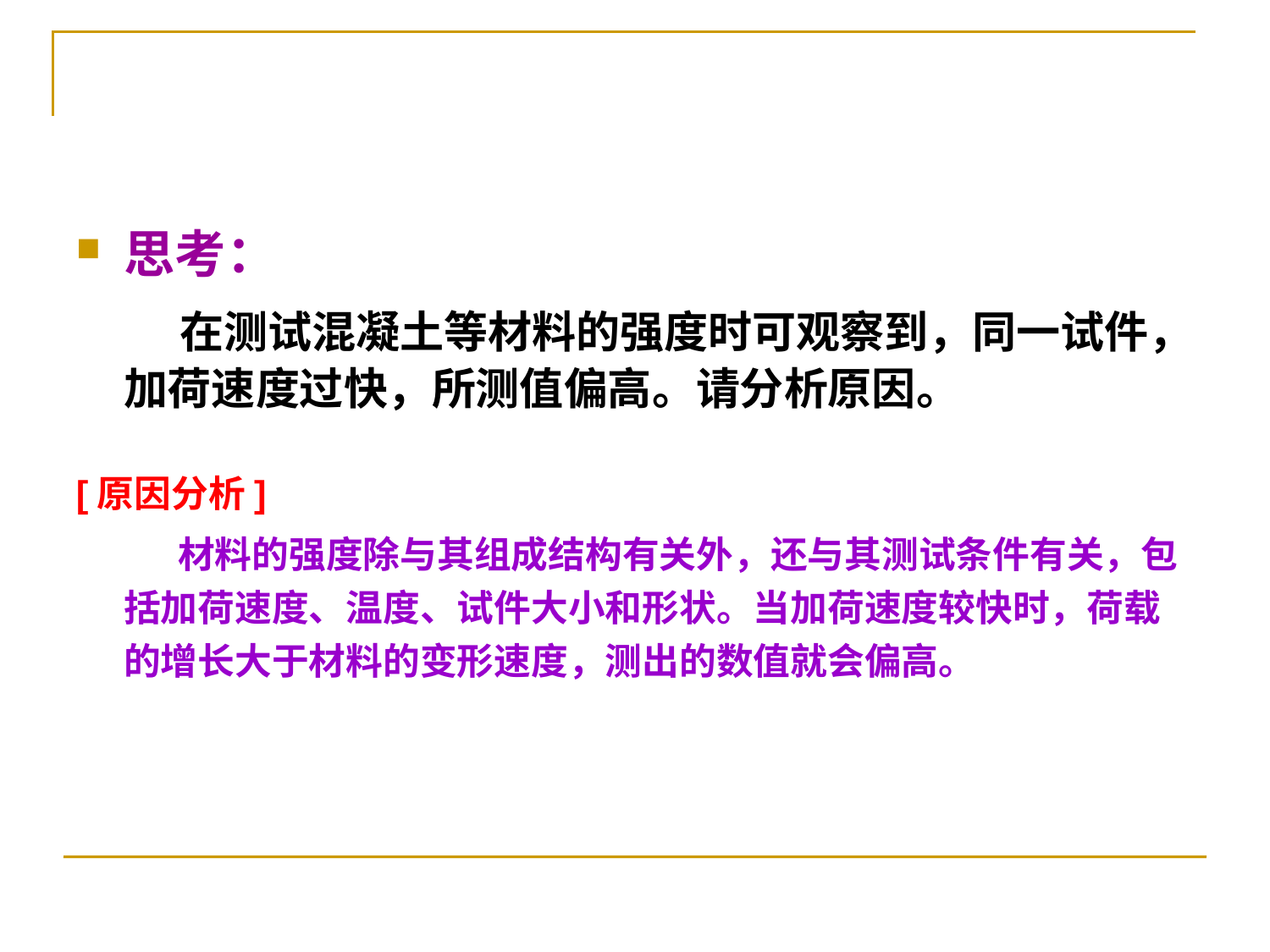

思考：
        在测试混凝土等材料的强度时可观察到，同一试件，加荷速度过快，所测值偏高。请分析原因。

[原因分析]
           材料的强度除与其组成结构有关外，还与其测试条件有关，包括加荷速度、温度、试件大小和形状。当加荷速度较快时，荷载的增长大于材料的变形速度，测出的数值就会偏高。